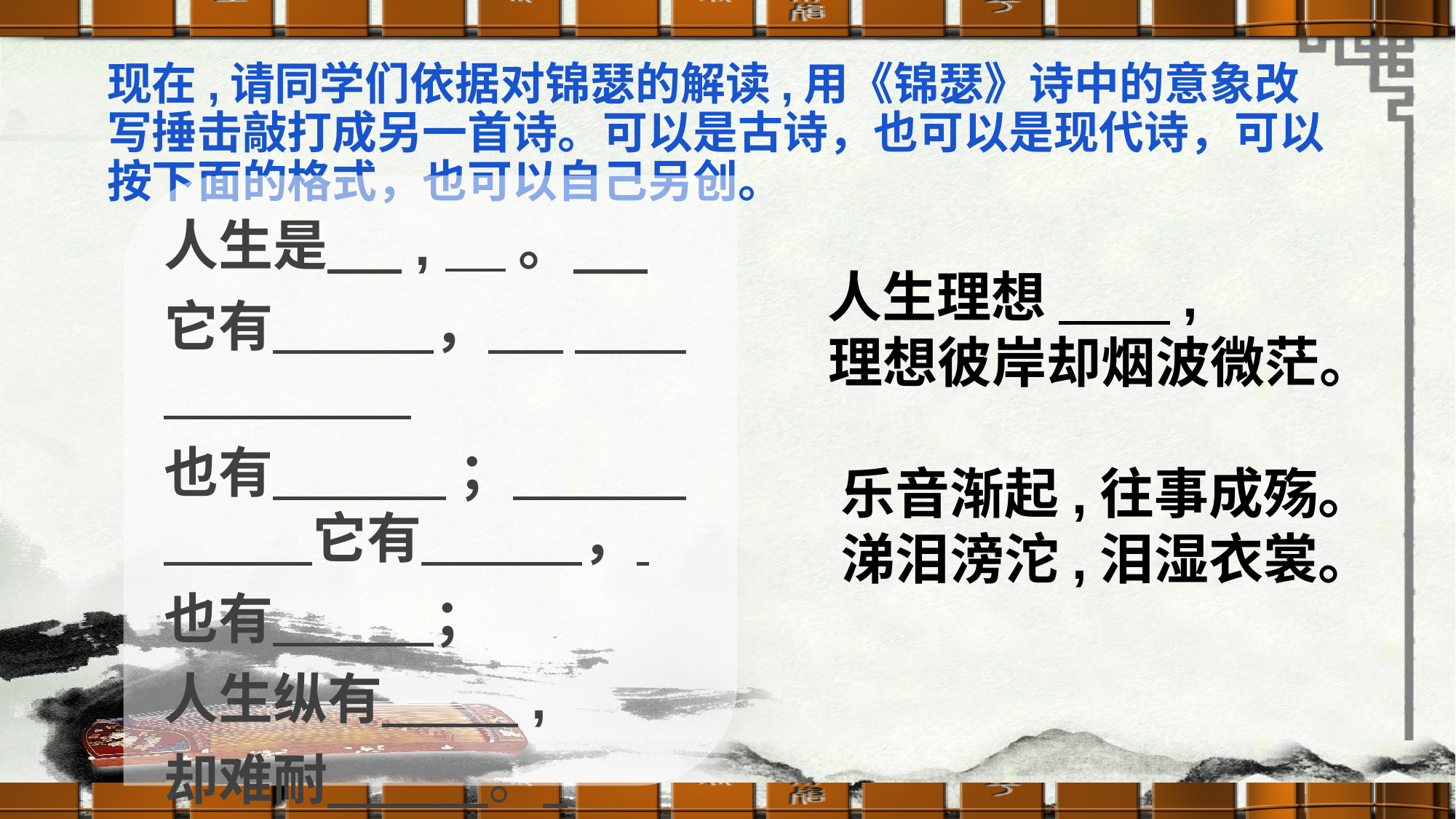

# 现在,请同学们依据对锦瑟的解读,用《锦瑟》诗中的意象改写捶击敲打成另一首诗。可以是古诗，也可以是现代诗，可以按下面的格式，也可以自己另创。
人生是      ,     。
它有             ，
也有               ；                           它有             ，
也有             ；
人生纵有           ,
却难耐             。
  人生理想          ,
  理想彼岸却烟波微茫。

   乐音渐起,往事成殇。
   涕泪滂沱,泪湿衣裳。